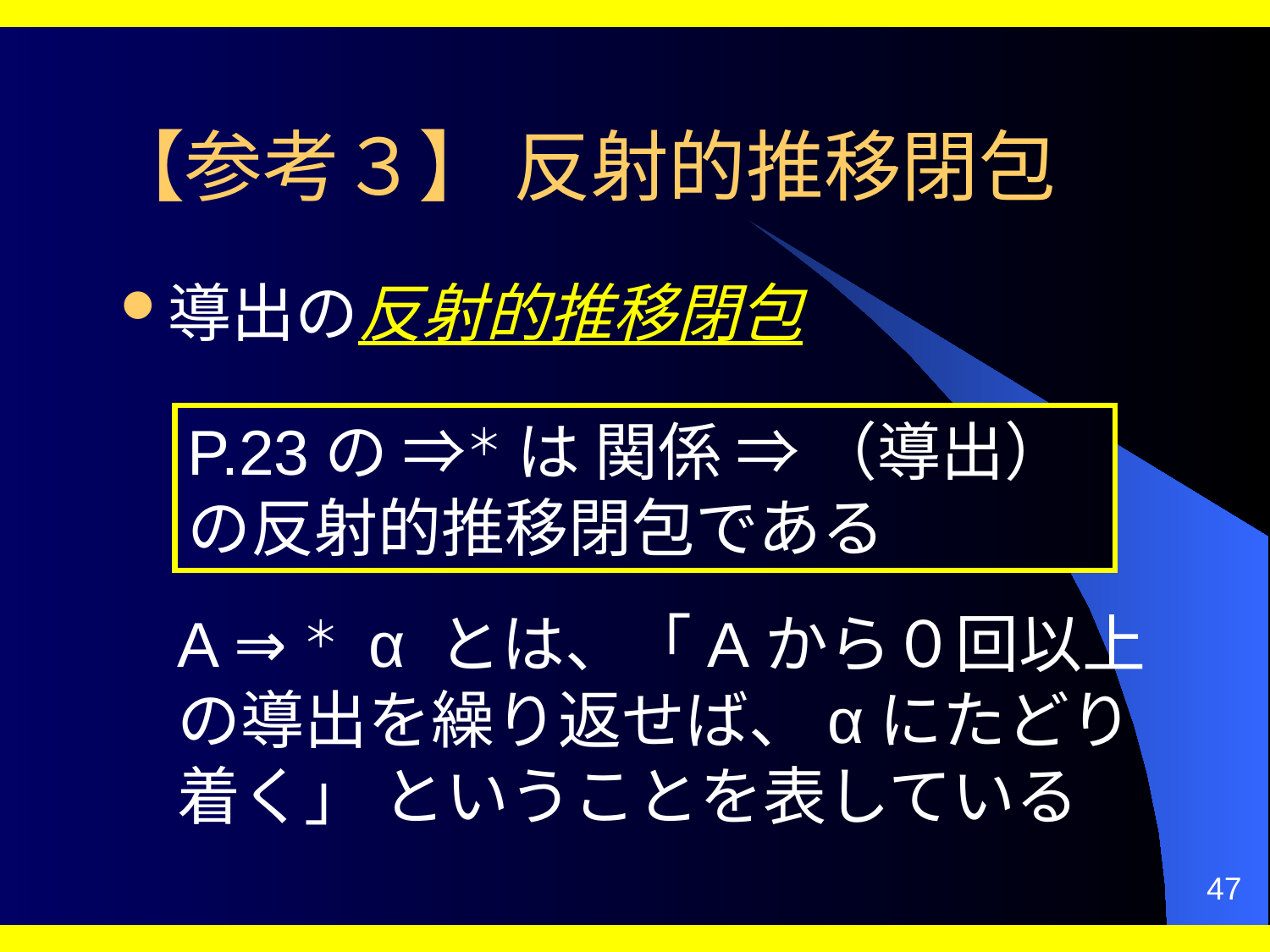

# 【参考３】 反射的推移閉包
導出の反射的推移閉包
P.23の ⇒＊ は 関係 ⇒ （導出）の反射的推移閉包である
A ⇒＊ α とは、「Aから０回以上の導出を繰り返せば、αにたどり着く」 ということを表している
47